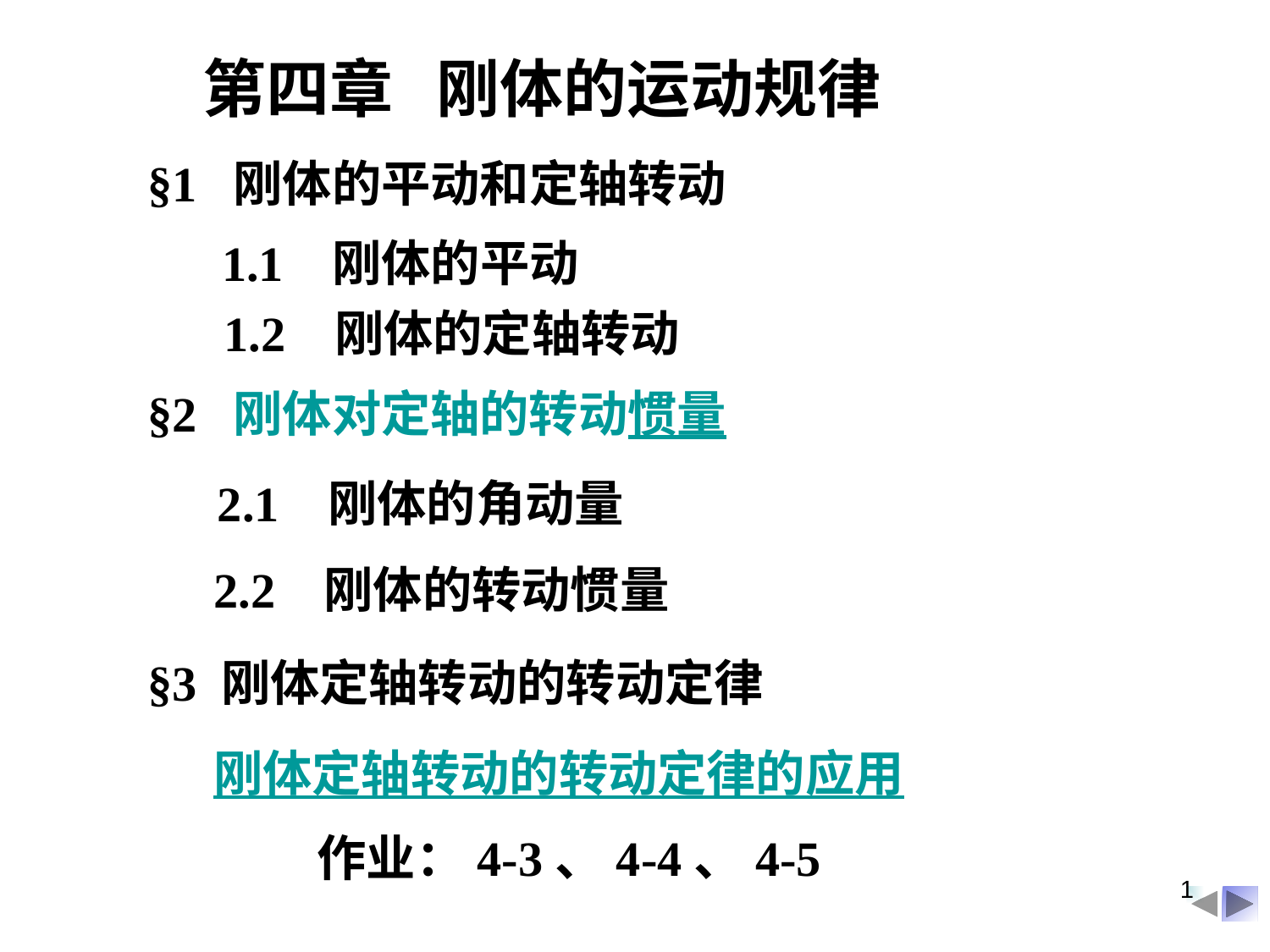

第四章   刚体的运动规律
§1  刚体的平动和定轴转动
1.1   刚体的平动
1.2   刚体的定轴转动
§2  刚体对定轴的转动惯量
2.1   刚体的角动量
2.2   刚体的转动惯量
§3 刚体定轴转动的转动定律
刚体定轴转动的转动定律的应用
作业：4-3、4-4、4-5
1